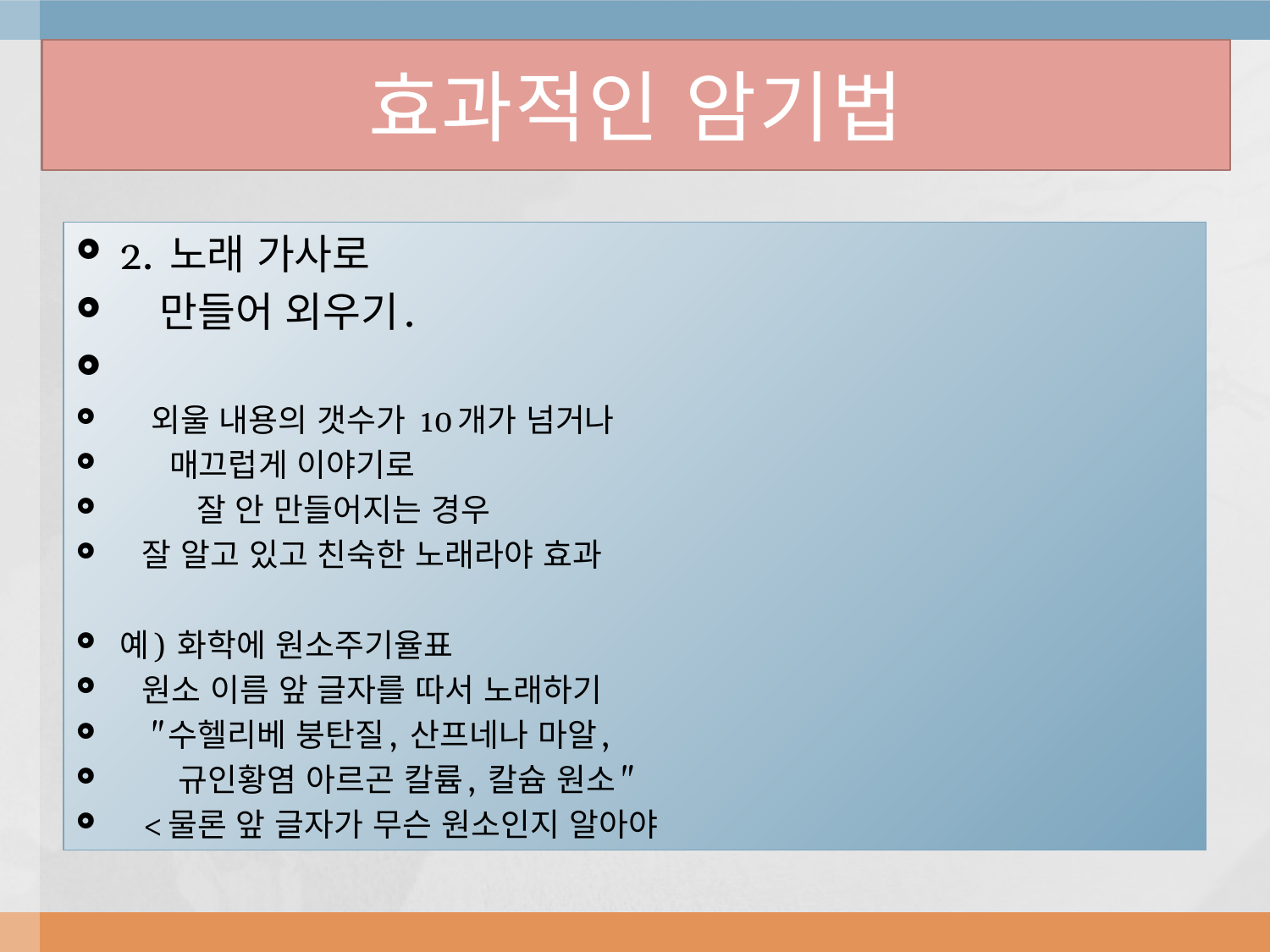

# 효과적인 암기법
2. 노래 가사로
   만들어 외우기.

   외울 내용의 갯수가 10개가 넘거나
     매끄럽게 이야기로
        잘 안 만들어지는 경우
  잘 알고 있고 친숙한 노래라야 효과

예) 화학에 원소주기율표
  원소 이름 앞 글자를 따서 노래하기
    "수헬리베 붕탄질, 산프네나 마알,
      규인황염 아르곤 칼륨, 칼슘 원소"
   <물론 앞 글자가 무슨 원소인지 알아야